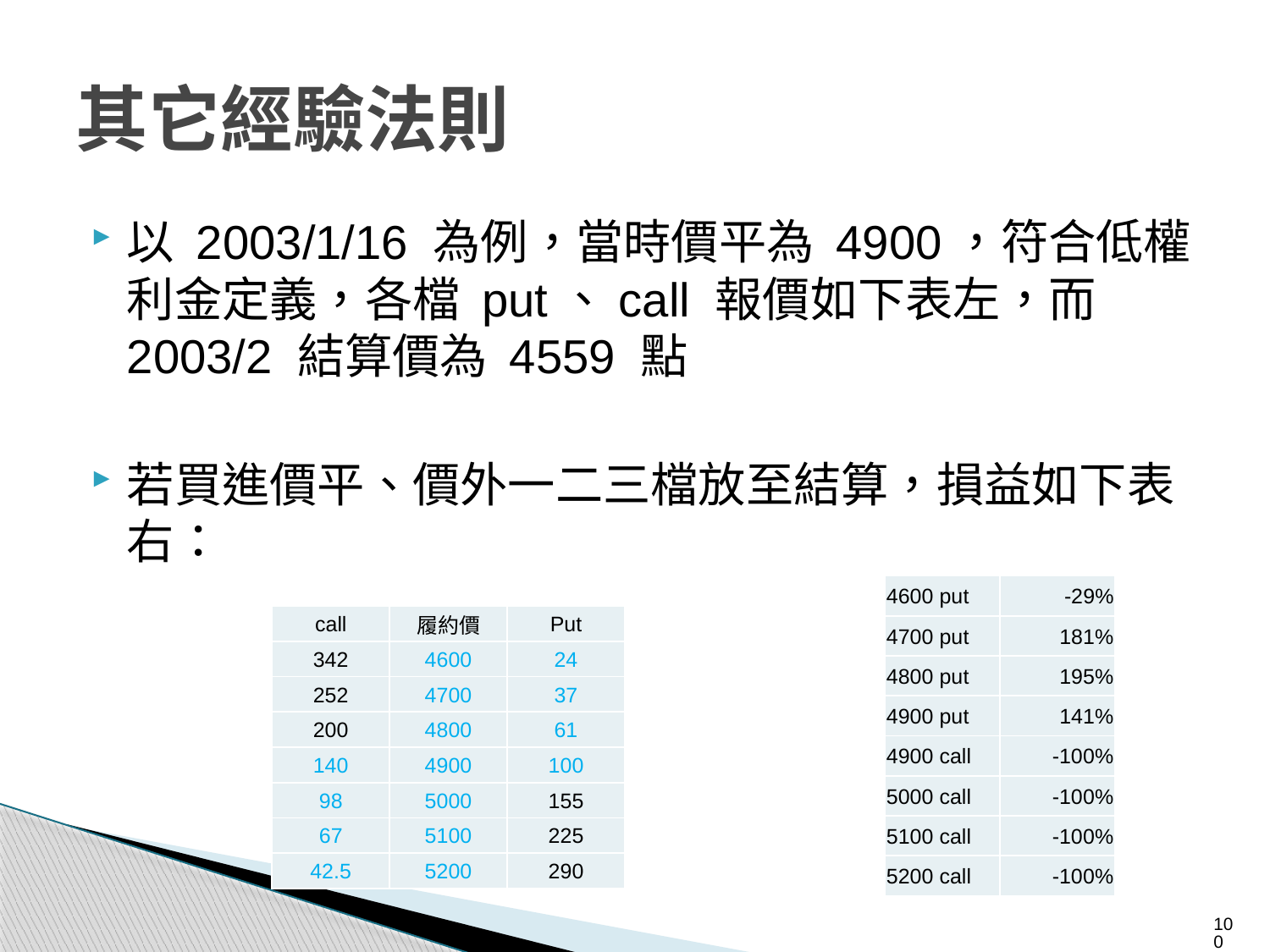

# 其它經驗法則
以 2003/1/16 為例，當時價平為 4900，符合低權利金定義，各檔 put、call 報價如下表左，而 2003/2 結算價為 4559 點

若買進價平、價外一二三檔放至結算，損益如下表右：

| 4600 put | -29% |
| --- | --- |
| 4700 put | 181% |
| 4800 put | 195% |
| 4900 put | 141% |
| 4900 call | -100% |
| 5000 call | -100% |
| 5100 call | -100% |
| 5200 call | -100% |
| call | 履約價 | Put |
| --- | --- | --- |
| 342 | 4600 | 24 |
| 252 | 4700 | 37 |
| 200 | 4800 | 61 |
| 140 | 4900 | 100 |
| 98 | 5000 | 155 |
| 67 | 5100 | 225 |
| 42.5 | 5200 | 290 |
100